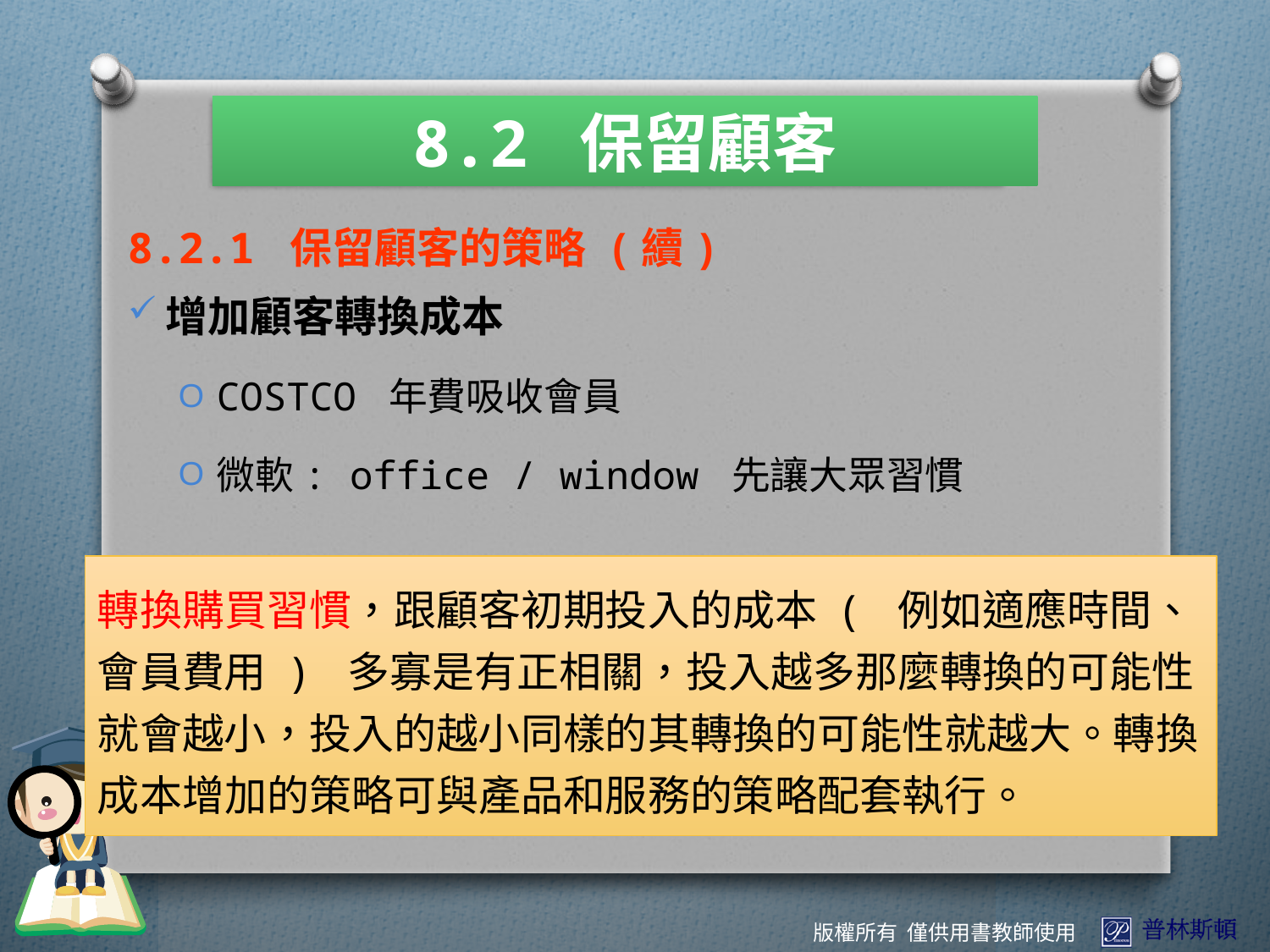

8.2 保留顧客
8.2.1 保留顧客的策略 (續)
增加顧客轉換成本
COSTCO 年費吸收會員
微軟: office / window 先讓大眾習慣
轉換購買習慣，跟顧客初期投入的成本 ( 例如適應時間、會員費用 ) 多寡是有正相關，投入越多那麼轉換的可能性就會越小，投入的越小同樣的其轉換的可能性就越大。轉換成本增加的策略可與產品和服務的策略配套執行。